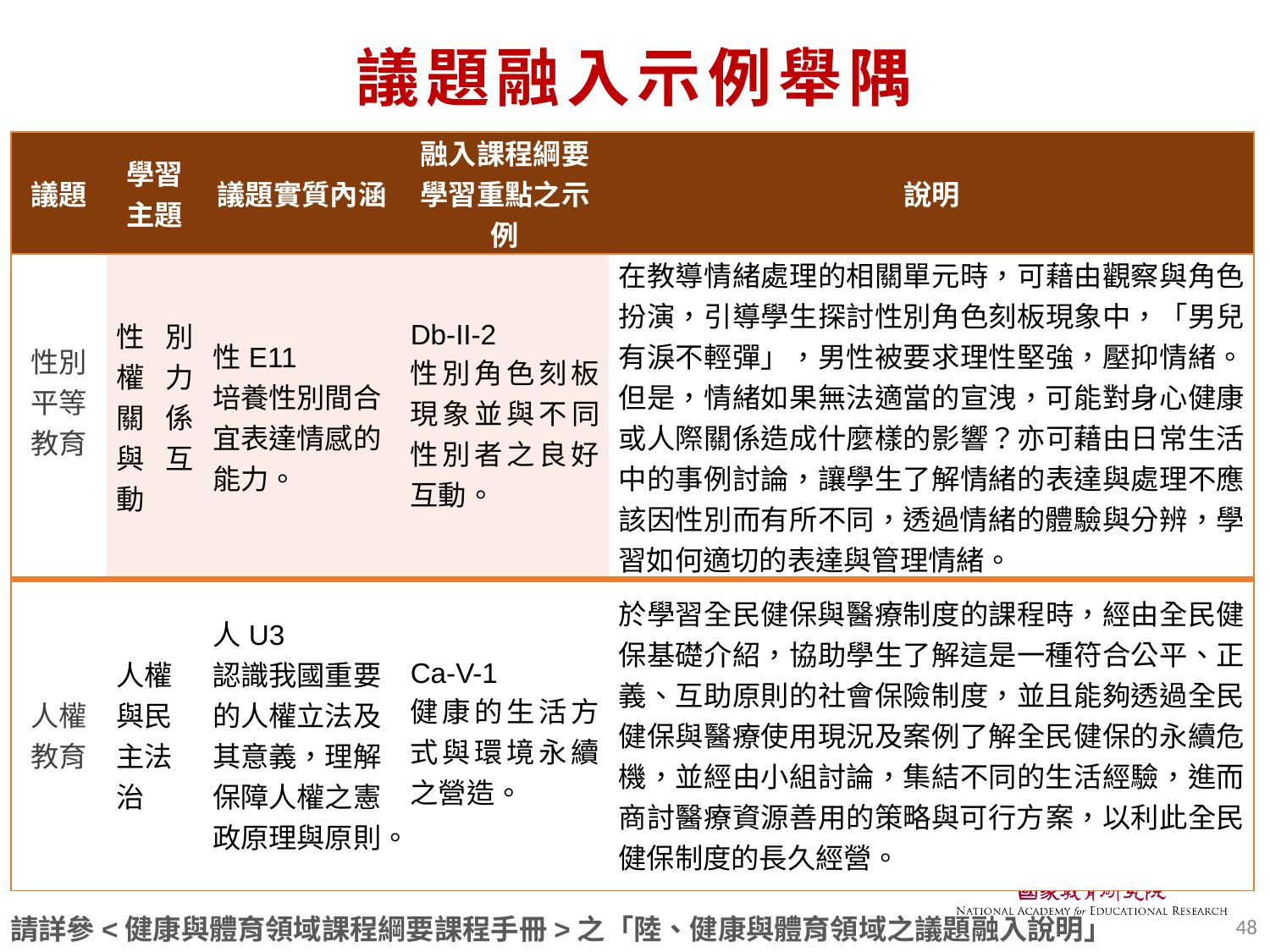

# 議題融入示例舉隅
| 議題 | 學習 主題 | 議題實質內涵 | 融入課程綱要學習重點之示例 | 說明 |
| --- | --- | --- | --- | --- |
| 性別平等教育 | 性別權力關係與互動 | 性E11 培養性別間合宜表達情感的能力。 | Db-II-2 性別角色刻板現象並與不同性別者之良好互動。 | 在教導情緒處理的相關單元時，可藉由觀察與角色扮演，引導學生探討性別角色刻板現象中，「男兒有淚不輕彈」，男性被要求理性堅強，壓抑情緒。但是，情緒如果無法適當的宣洩，可能對身心健康或人際關係造成什麼樣的影響？亦可藉由日常生活中的事例討論，讓學生了解情緒的表達與處理不應該因性別而有所不同，透過情緒的體驗與分辨，學習如何適切的表達與管理情緒。 |
| 人權教育 | 人權與民主法治 | 人U3 認識我國重要的人權立法及其意義，理解保障人權之憲政原理與原則。 | Ca-V-1 健康的生活方式與環境永續之營造。 | 於學習全民健保與醫療制度的課程時，經由全民健保基礎介紹，協助學生了解這是一種符合公平、正義、互助原則的社會保險制度，並且能夠透過全民健保與醫療使用現況及案例了解全民健保的永續危機，並經由小組討論，集結不同的生活經驗，進而商討醫療資源善用的策略與可行方案，以利此全民健保制度的長久經營。 |
48
請詳參<健康與體育領域課程綱要課程手冊>之「陸、健康與體育領域之議題融入說明」